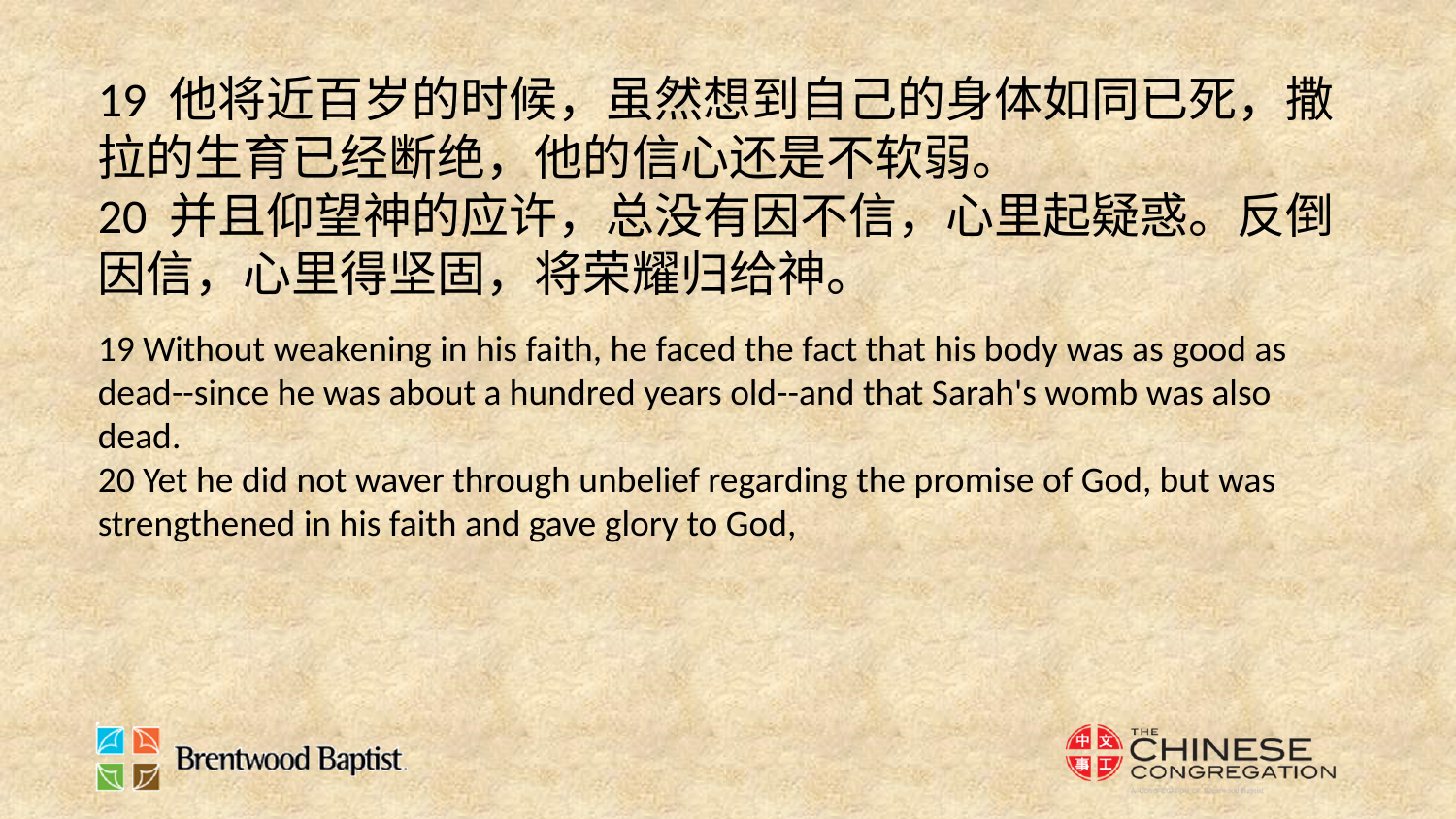

19 他将近百岁的时候，虽然想到自己的身体如同已死，撒拉的生育已经断绝，他的信心还是不软弱。
20 并且仰望神的应许，总没有因不信，心里起疑惑。反倒因信，心里得坚固，将荣耀归给神。

19 Without weakening in his faith, he faced the fact that his body was as good as dead--since he was about a hundred years old--and that Sarah's womb was also dead.
20 Yet he did not waver through unbelief regarding the promise of God, but was strengthened in his faith and gave glory to God,